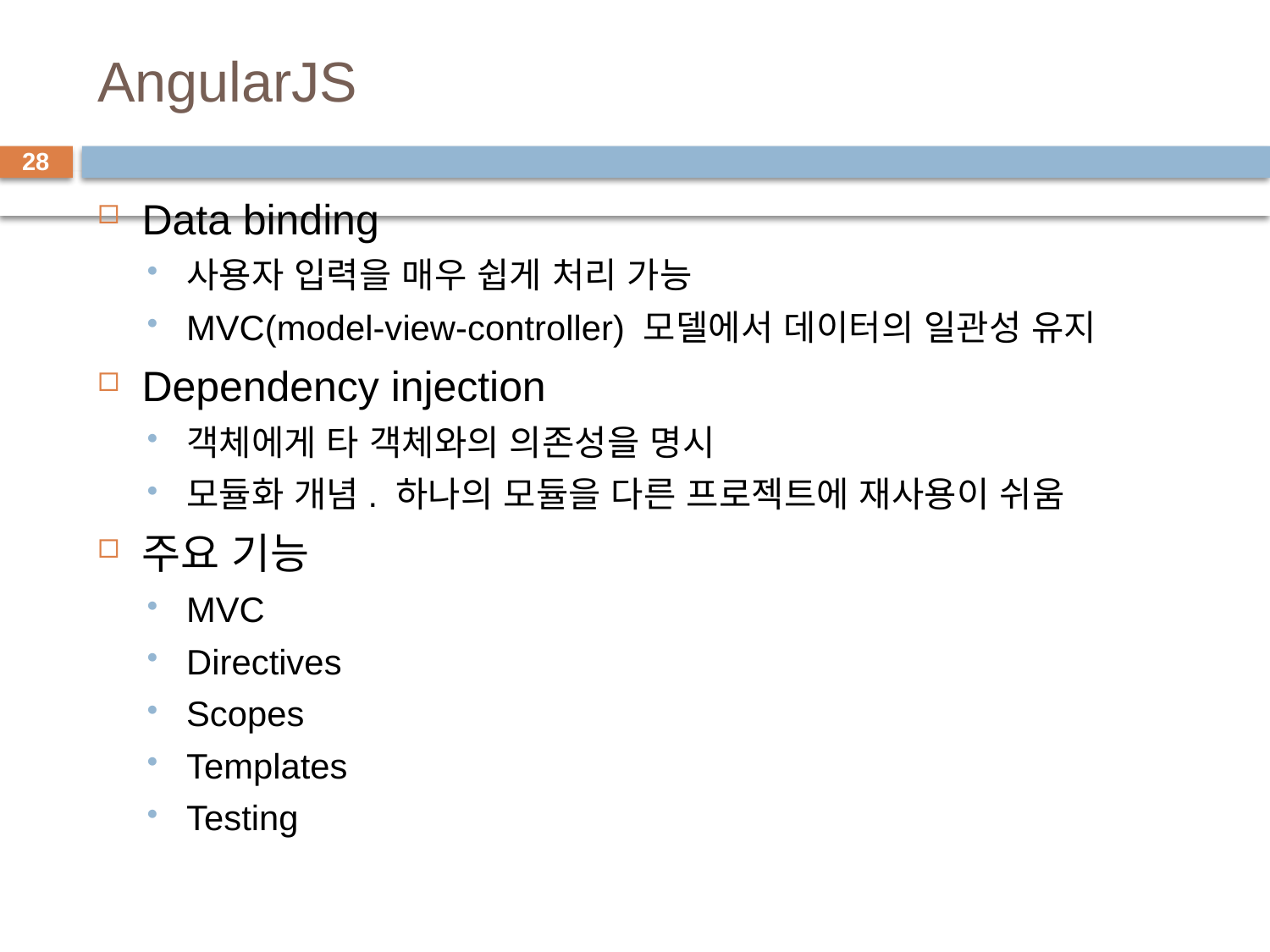

# AngularJS
28
Data binding
사용자 입력을 매우 쉽게 처리 가능
MVC(model-view-controller) 모델에서 데이터의 일관성 유지
Dependency injection
객체에게 타 객체와의 의존성을 명시
모듈화 개념. 하나의 모듈을 다른 프로젝트에 재사용이 쉬움
주요 기능
MVC
Directives
Scopes
Templates
Testing